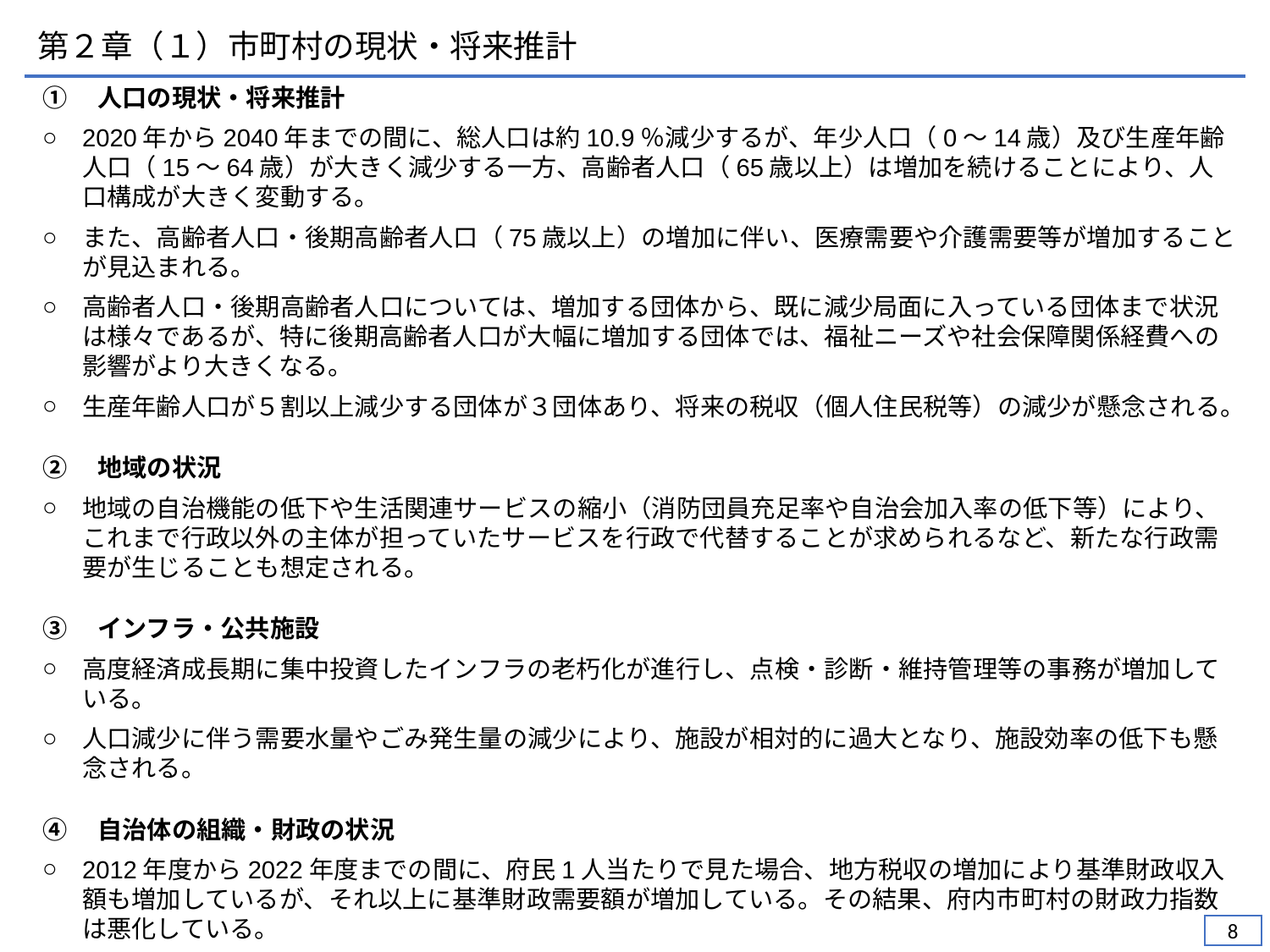

第２章（１）市町村の現状・将来推計
①　人口の現状・将来推計
2020年から2040年までの間に、総人口は約10.9％減少するが、年少人口（0～14歳）及び生産年齢人口（15～64歳）が大きく減少する一方、高齢者人口（65歳以上）は増加を続けることにより、人口構成が大きく変動する。
また、高齢者人口・後期高齢者人口（75歳以上）の増加に伴い、医療需要や介護需要等が増加することが見込まれる。
高齢者人口・後期高齢者人口については、増加する団体から、既に減少局面に入っている団体まで状況は様々であるが、特に後期高齢者人口が大幅に増加する団体では、福祉ニーズや社会保障関係経費への影響がより大きくなる。
生産年齢人口が５割以上減少する団体が３団体あり、将来の税収（個人住民税等）の減少が懸念される。
②　地域の状況
地域の自治機能の低下や生活関連サービスの縮小（消防団員充足率や自治会加入率の低下等）により、これまで行政以外の主体が担っていたサービスを行政で代替することが求められるなど、新たな行政需要が生じることも想定される。
③　インフラ・公共施設
高度経済成長期に集中投資したインフラの老朽化が進行し、点検・診断・維持管理等の事務が増加している。
人口減少に伴う需要水量やごみ発生量の減少により、施設が相対的に過大となり、施設効率の低下も懸念される。
④　自治体の組織・財政の状況
2012年度から2022年度までの間に、府民1人当たりで見た場合、地方税収の増加により基準財政収入額も増加しているが、それ以上に基準財政需要額が増加している。その結果、府内市町村の財政力指数は悪化している。
また、市町村が独自で活用することができる自主財源の比率が低下している。
現状では財政調整基金の残高は増加しているが、今後、人口減少に伴う税収・自主財源の減少により、団体によっては、独自事業を実施するために財政調整基金の取り崩しが必要となり、残高減少となる懸念がある。
8